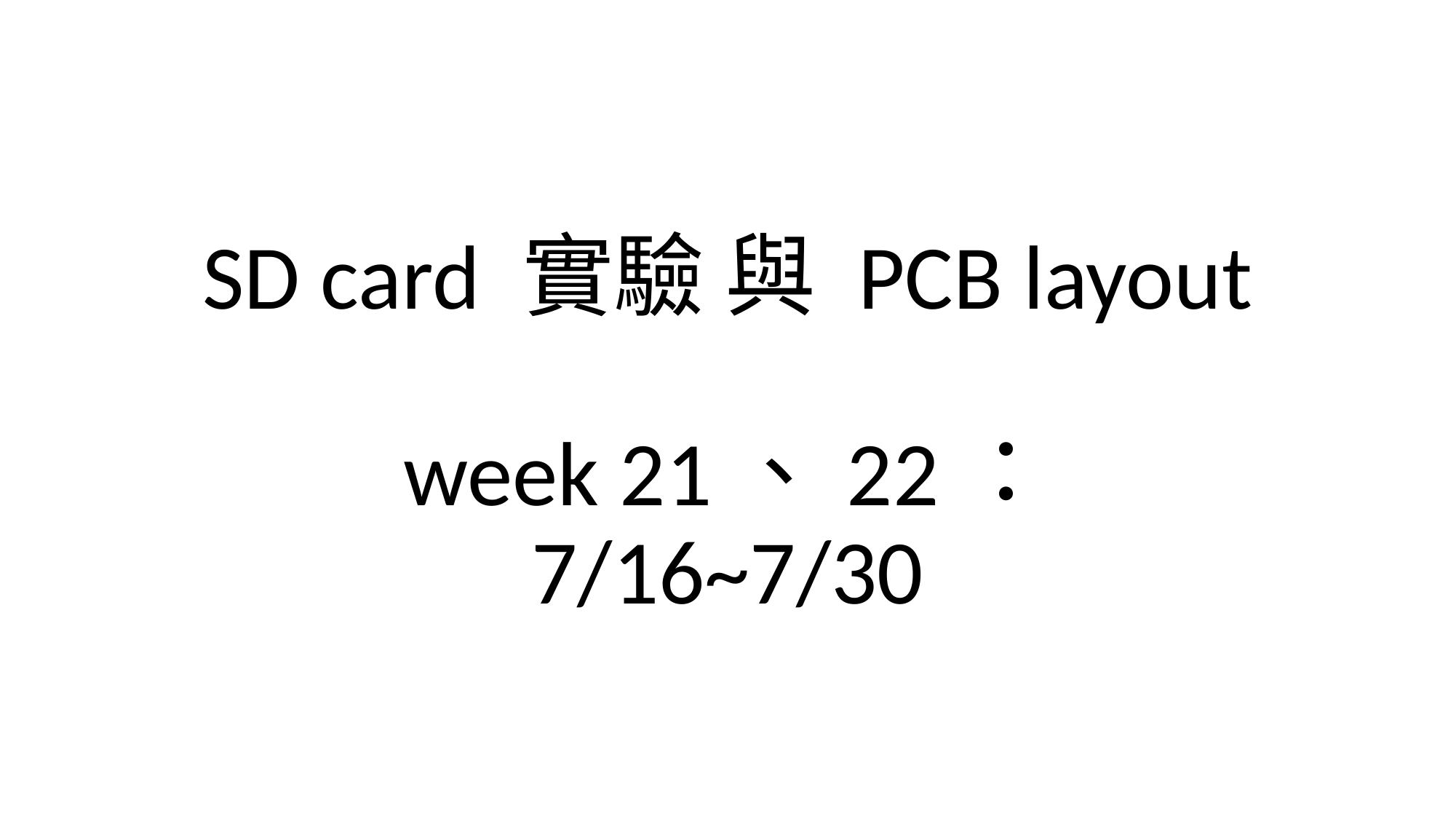

# SD card 實驗 與 PCB layout week 21、22： 7/16~7/30